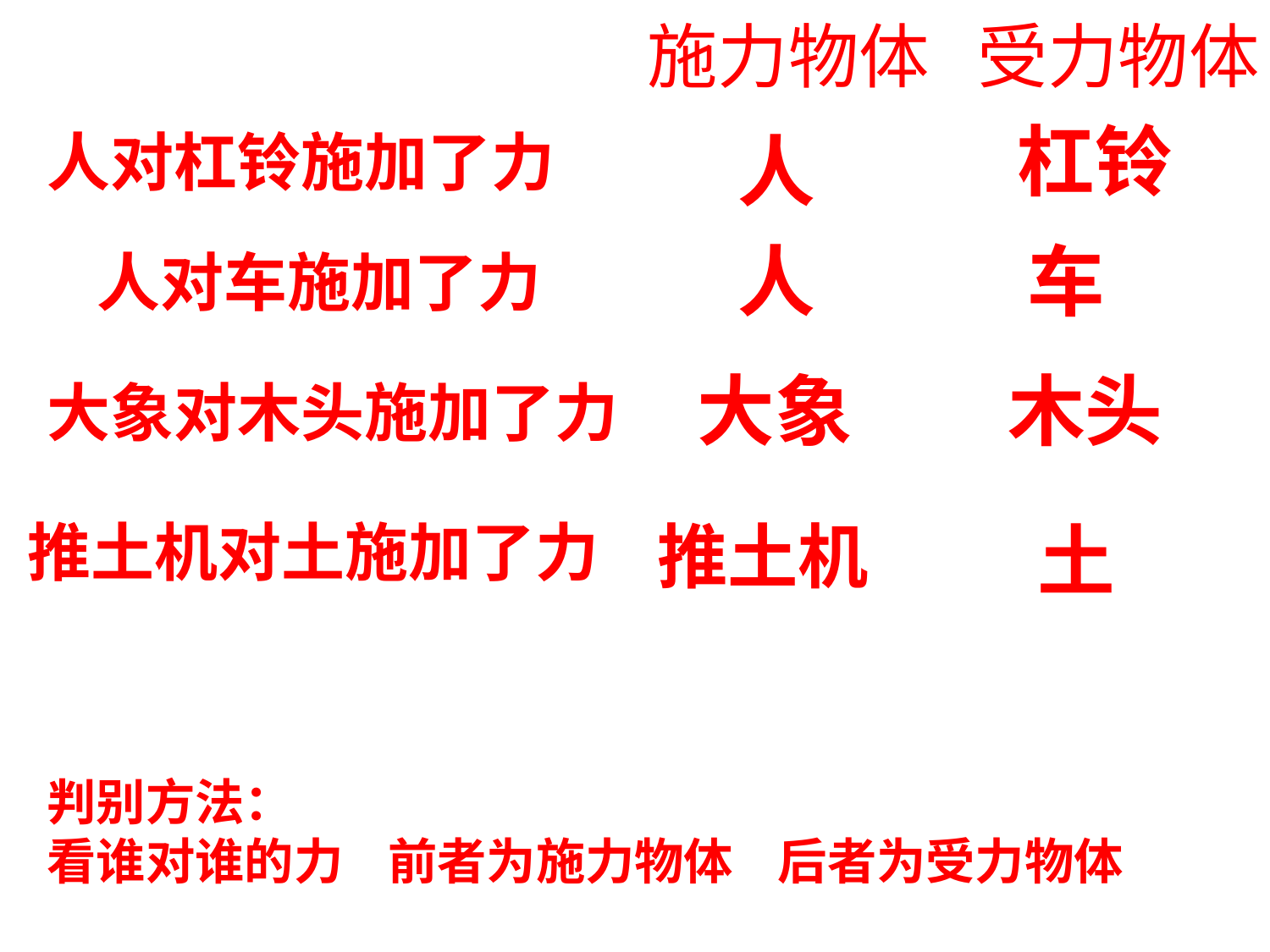

施力物体
受力物体
杠铃
人对杠铃施加了力
人
人
车
人对车施加了力
大象
木头
 大象对木头施加了力
推土机对土施加了力
推土机
土
判别方法：
看谁对谁的力    前者为施力物体    后者为受力物体